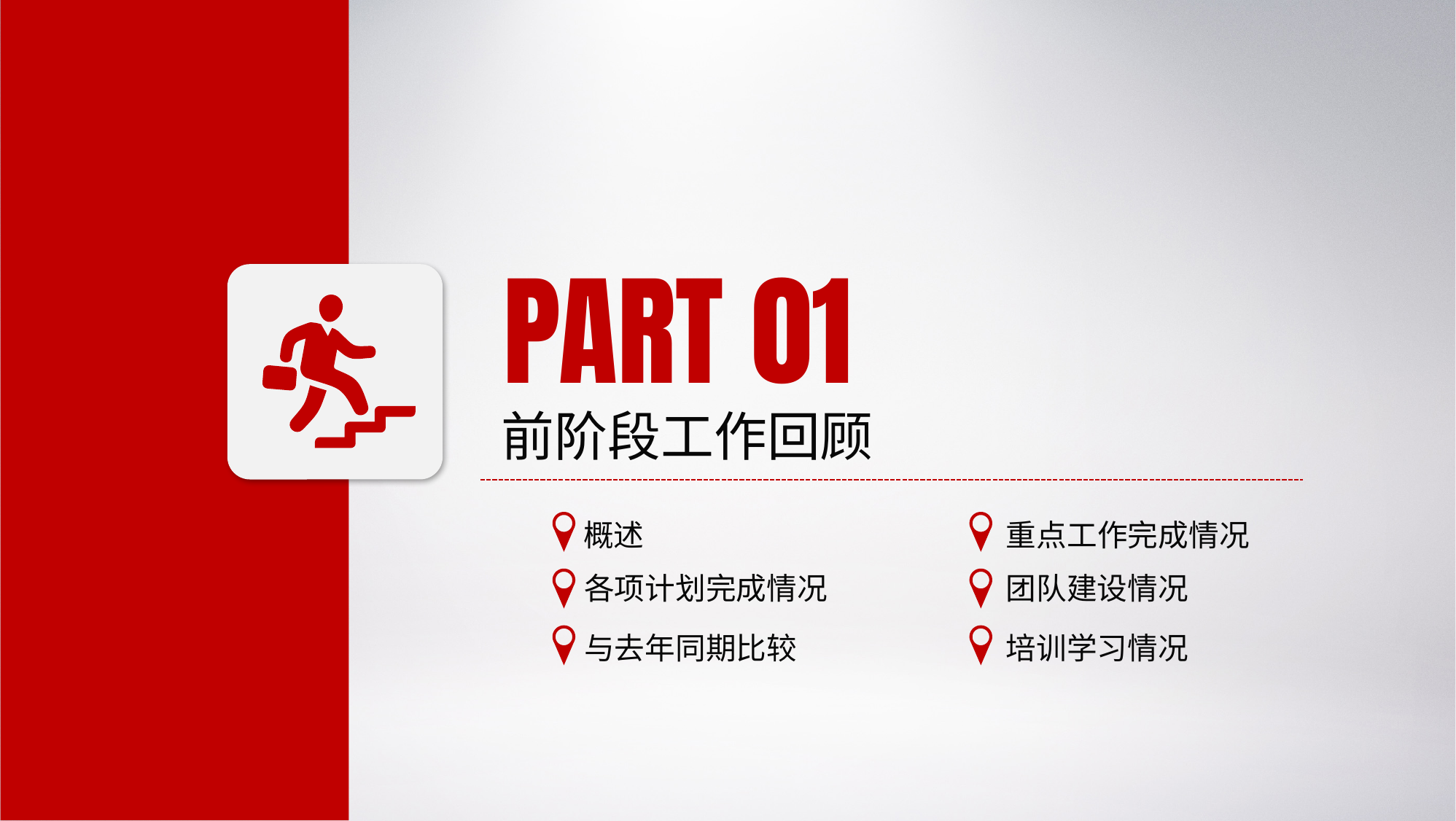

PART 01

前阶段工作回顾
概述
重点工作完成情况

各项计划完成情况
团队建设情况

与去年同期比较
培训学习情况